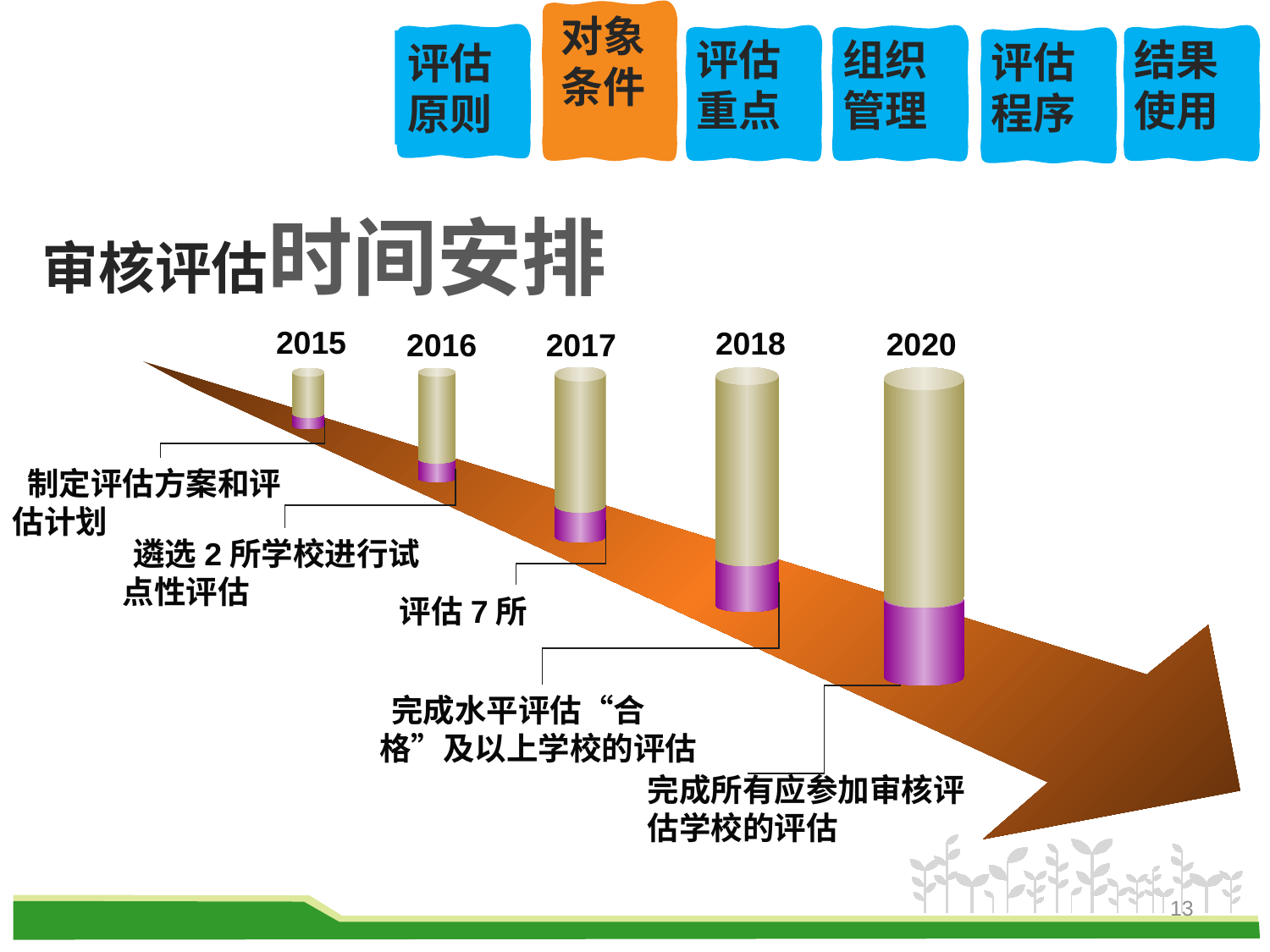

对象条件
课程
介绍

评估原则

评估重点
课程
介绍

组织管理
课程
介绍

结果使用
课程
介绍

评估程序
课程
介绍

审核评估时间安排
 2015
2018
2020
 2016
2017

 制定评估方案和评估计划

 遴选2所学校进行试点性评估

评估7所

 完成水平评估“合格”及以上学校的评估
完成所有应参加审核评估学校的评估
13